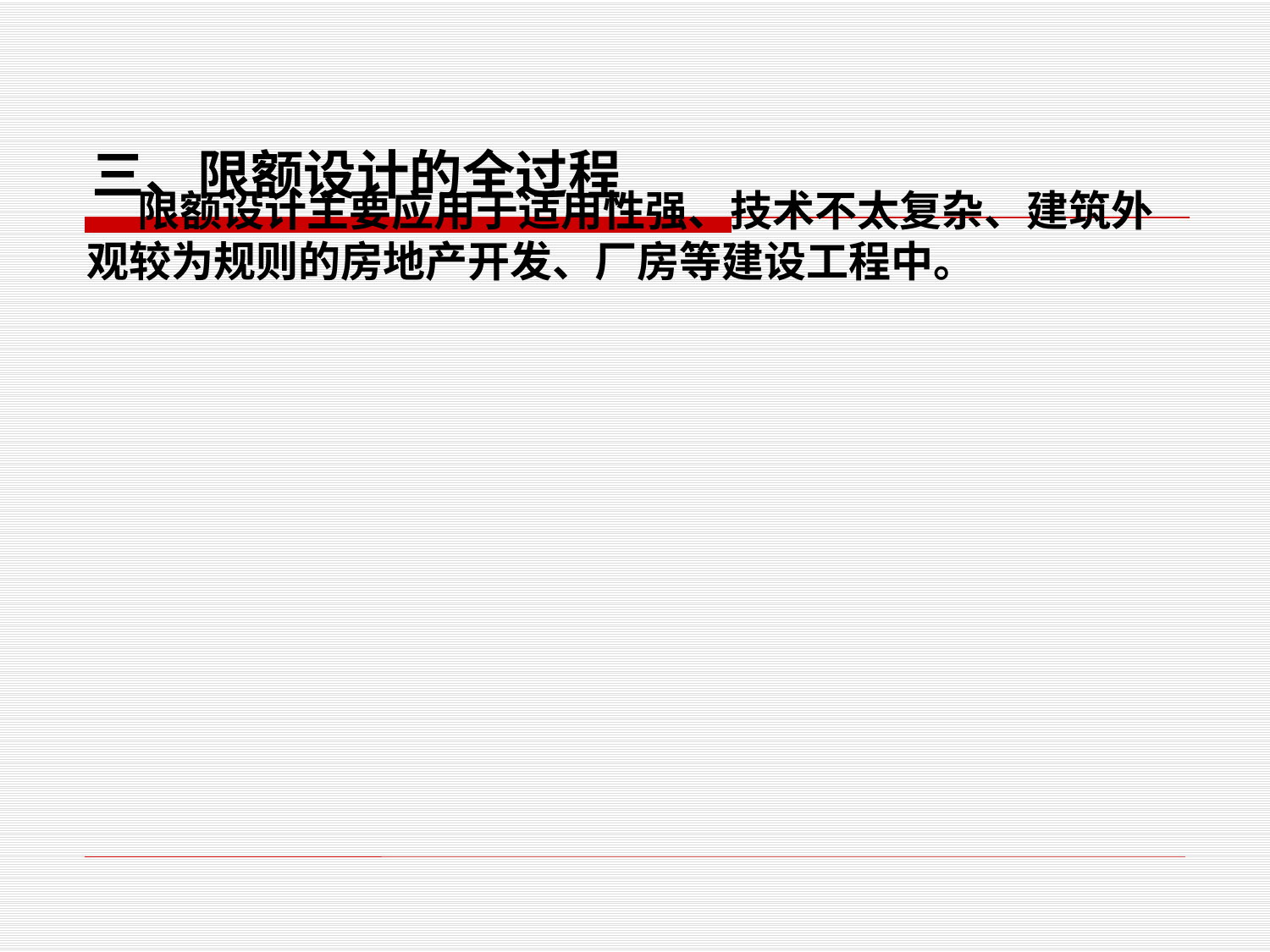

# 三、限额设计的全过程
      限额设计主要应用于适用性强、技术不太复杂、建筑外观较为规则的房地产开发、厂房等建设工程中。